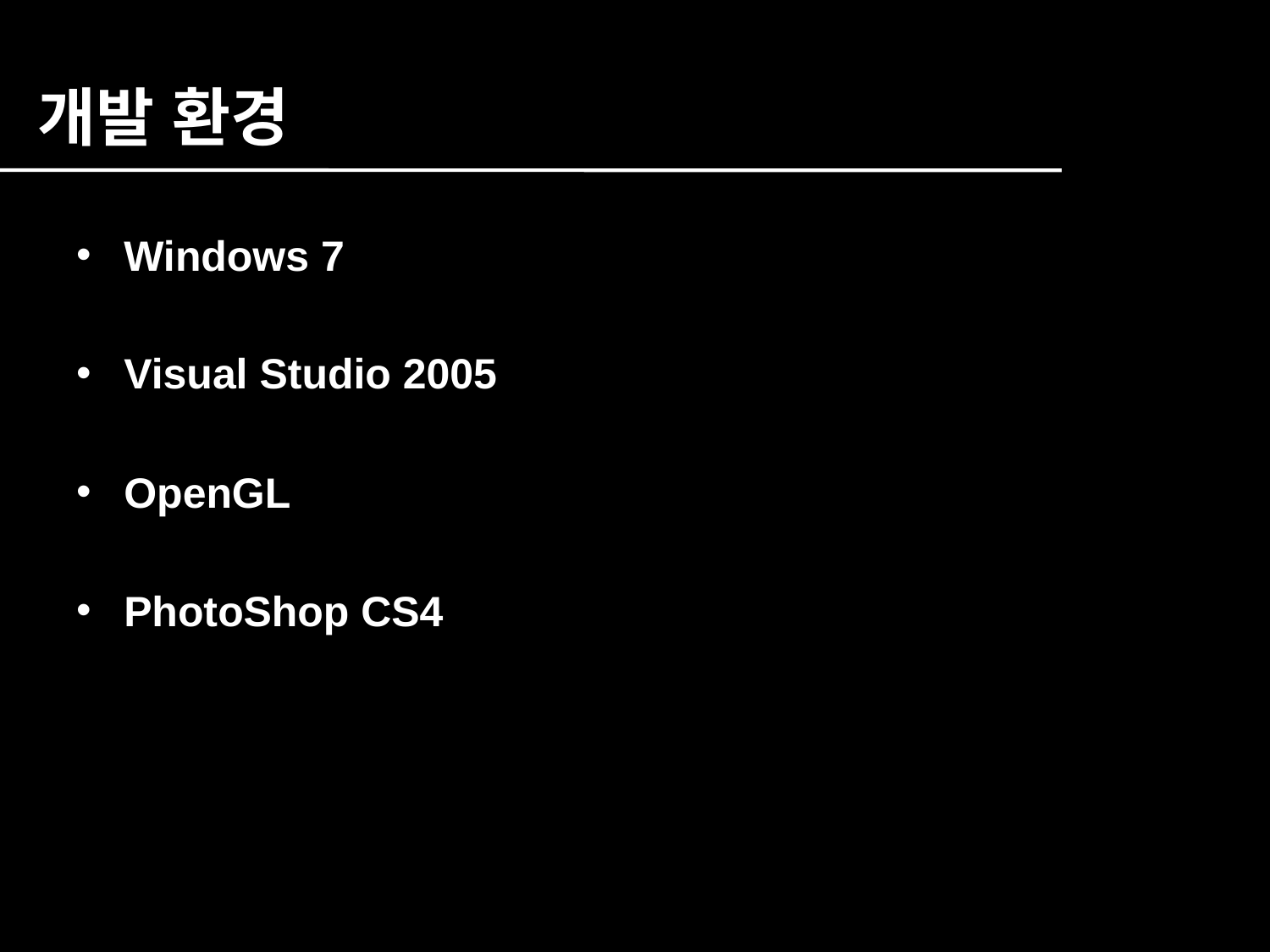

개발 환경
Windows 7

Visual Studio 2005

OpenGL

PhotoShop CS4